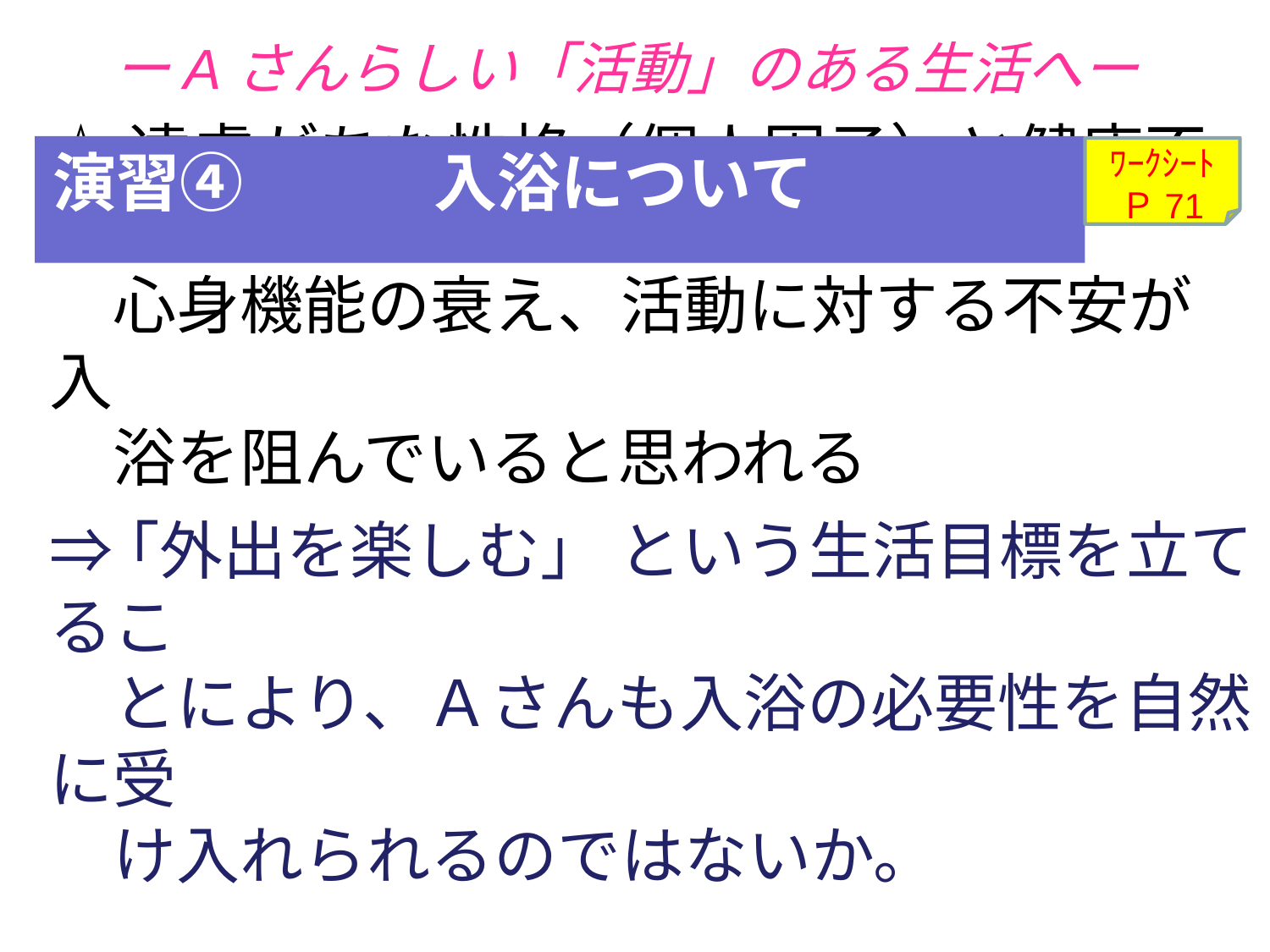

# ーAさんらしい「活動」のある生活へー
演習④　　　入浴について
ﾜｰｸｼｰﾄ
Ｐ71
☆遠慮がちな性格（個人因子）と健康不安、
　心身機能の衰え、活動に対する不安が入
　浴を阻んでいると思われる

⇒｢外出を楽しむ」 という生活目標を立てるこ
　とにより、Ａさんも入浴の必要性を自然に受
　け入れられるのではないか。